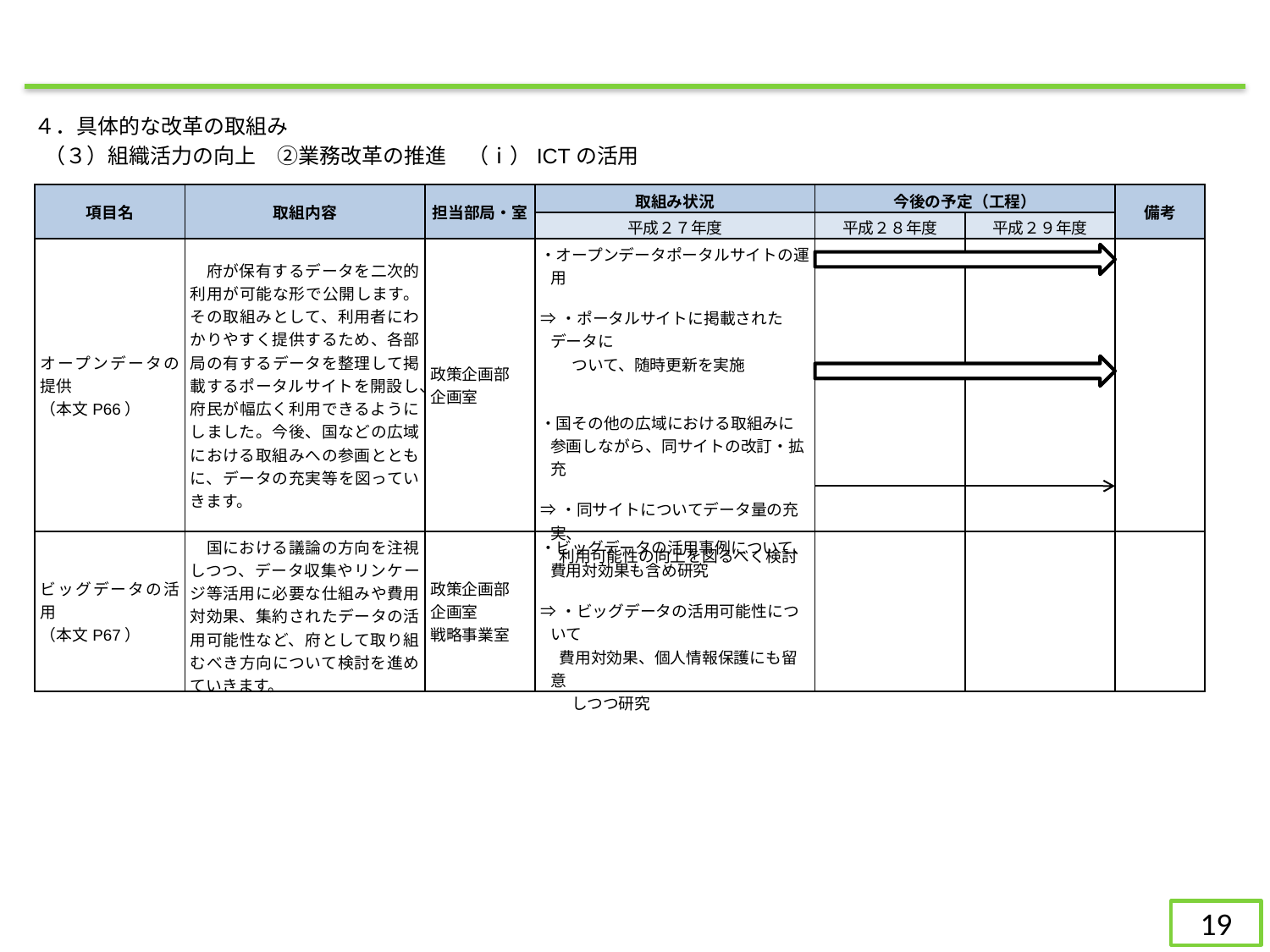

４．具体的な改革の取組み
（３）組織活力の向上　②業務改革の推進　（ⅰ）ICTの活用
| 項目名 | 取組内容 | 担当部局・室 | 取組み状況 | 今後の予定（工程） |  | 備考 |
| --- | --- | --- | --- | --- | --- | --- |
|  |  |  | 平成２７年度 | 平成２８年度 | 平成２９年度 |  |
| オープンデータの提供 （本文P66） | 府が保有するデータを二次的利用が可能な形で公開します。その取組みとして、利用者にわかりやすく提供するため、各部局の有するデータを整理して掲載するポータルサイトを開設し、府民が幅広く利用できるようにしました。今後、国などの広域における取組みへの参画とともに、データの充実等を図っていきます。 | 政策企画部 企画室 | ・オープンデータポータルサイトの運用 ⇒・ポータルサイトに掲載されたデータに 　　ついて、随時更新を実施 ・国その他の広域における取組みに参画しながら、同サイトの改訂・拡充 ⇒・同サイトについてデータ量の充実、 利用可能性の向上を図るべく検討 |  |  |  |
| ビッグデータの活用 （本文P67） | 国における議論の方向を注視しつつ、データ収集やリンケージ等活用に必要な仕組みや費用対効果、集約されたデータの活用可能性など、府として取り組むべき方向について検討を進めていきます。 | 政策企画部 企画室 戦略事業室 | ・ビッグデータの活用事例について、費用対効果も含め研究 ⇒・ビッグデータの活用可能性について 費用対効果、個人情報保護にも留意 　　しつつ研究 |  |  |  |

19